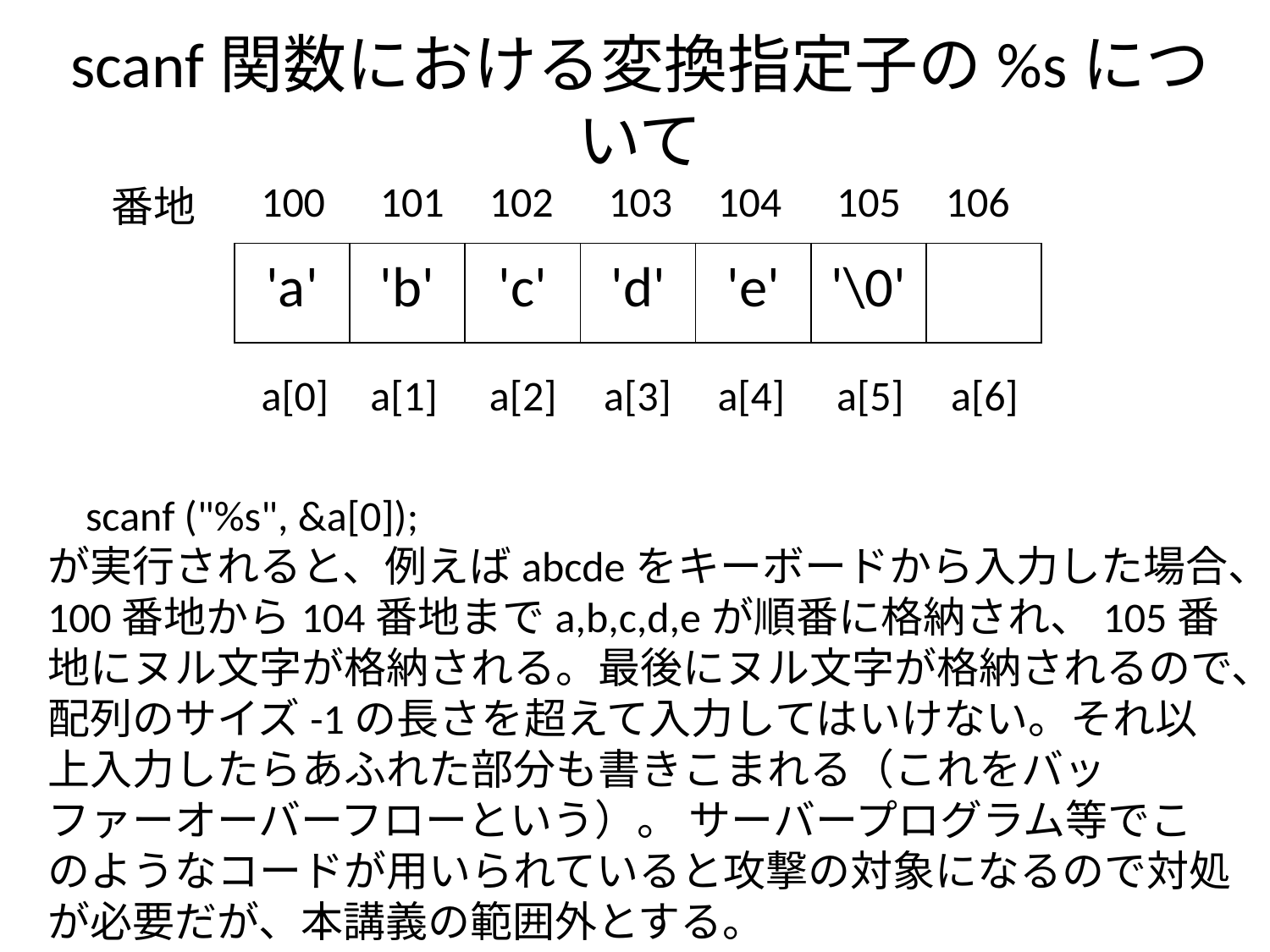

# scanf関数における変換指定子の%sについて
100
101
102
103
104
105
106
番地
| 'a' | 'b' | 'c' | 'd' | 'e' | '\0' |  |
| --- | --- | --- | --- | --- | --- | --- |
a[0]
a[1]
a[2]
a[3]
a[4]
a[5]
a[6]
    scanf ("%s", &a[0]);
が実行されると、例えばabcdeをキーボードから入力した場合、100番地から104番地までa,b,c,d,eが順番に格納され、105番地にヌル文字が格納される。最後にヌル文字が格納されるので、配列のサイズ-1の長さを超えて入力してはいけない。それ以上入力したらあふれた部分も書きこまれる（これをバッファーオーバーフローという）。 サーバープログラム等でこのようなコードが用いられていると攻撃の対象になるので対処が必要だが、本講義の範囲外とする。